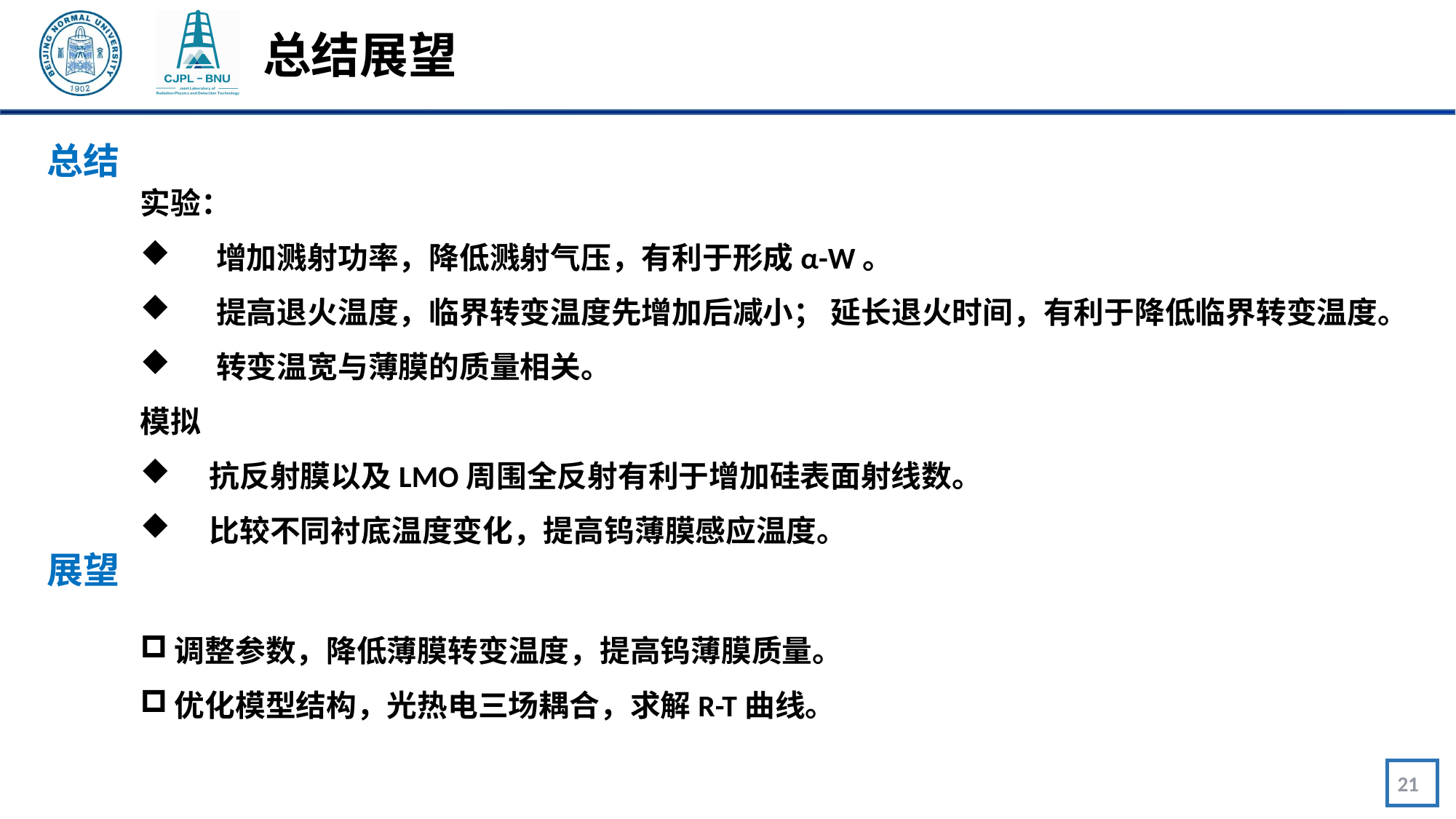

总结展望
总结
实验：
     增加溅射功率，降低溅射气压，有利于形成α-W。
     提高退火温度，临界转变温度先增加后减小； 延长退火时间，有利于降低临界转变温度。
     转变温宽与薄膜的质量相关。
模拟
    抗反射膜以及LMO周围全反射有利于增加硅表面射线数。
    比较不同衬底温度变化，提高钨薄膜感应温度。

展望
调整参数，降低薄膜转变温度，提高钨薄膜质量。
优化模型结构，光热电三场耦合，求解R-T曲线。
21